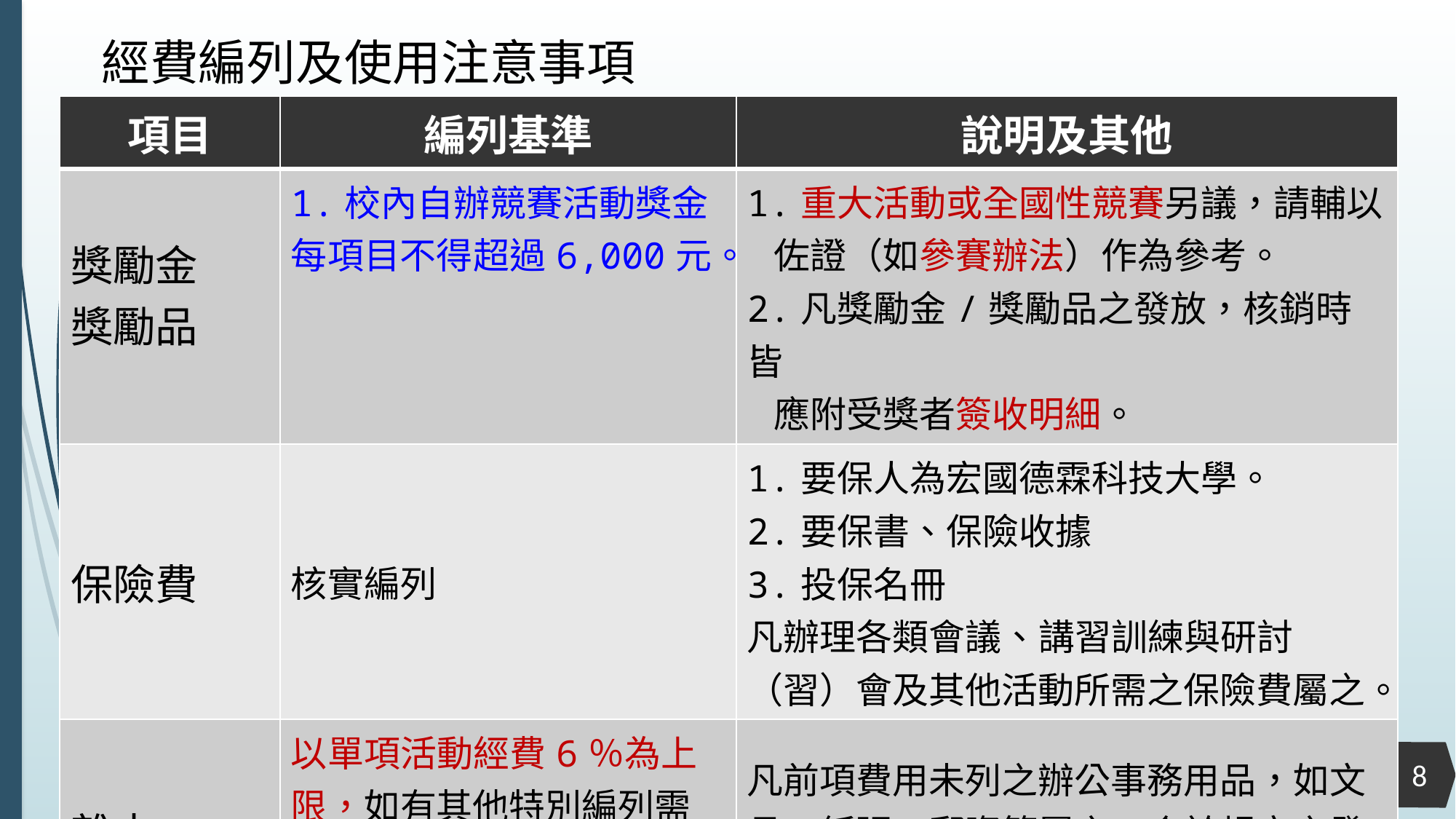

經費編列及使用注意事項
| 項目 | 編列基準 | 說明及其他 |
| --- | --- | --- |
| 獎勵金 獎勵品 | 1.校內自辦競賽活動獎金每項目不得超過6,000元。 | 1.重大活動或全國性競賽另議，請輔以 佐證（如參賽辦法）作為參考。 2.凡獎勵金/獎勵品之發放，核銷時皆 應附受獎者簽收明細。 |
| 保險費 | 核實編列 | 1.要保人為宏國德霖科技大學。 2.要保書、保險收據 3.投保名冊 凡辦理各類會議、講習訓練與研討（習）會及其他活動所需之保險費屬之。 |
| 雜支 | 以單項活動經費6％為上限，如有其他特別編列需求，應提供相關資料作為參考。 | 凡前項費用未列之辦公事務用品，如文具、紙張、郵資等屬之。合於規定之發票或收據 |
8